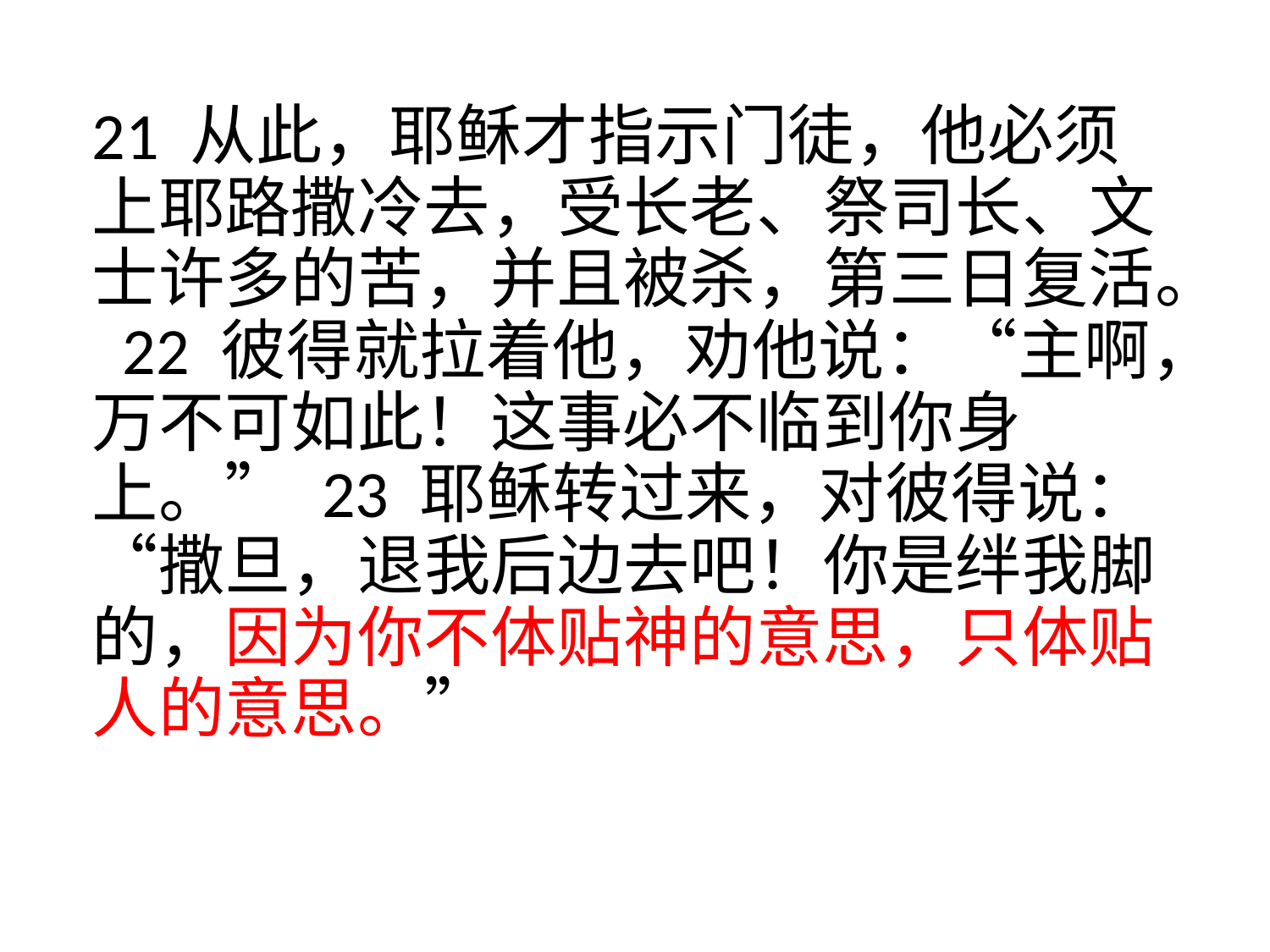

21 从此，耶稣才指示门徒，他必须上耶路撒冷去，受长老、祭司长、文士许多的苦，并且被杀，第三日复活。 22 彼得就拉着他，劝他说：“主啊，万不可如此！这事必不临到你身上。” 23 耶稣转过来，对彼得说：“撒旦，退我后边去吧！你是绊我脚的，因为你不体贴神的意思，只体贴人的意思。”